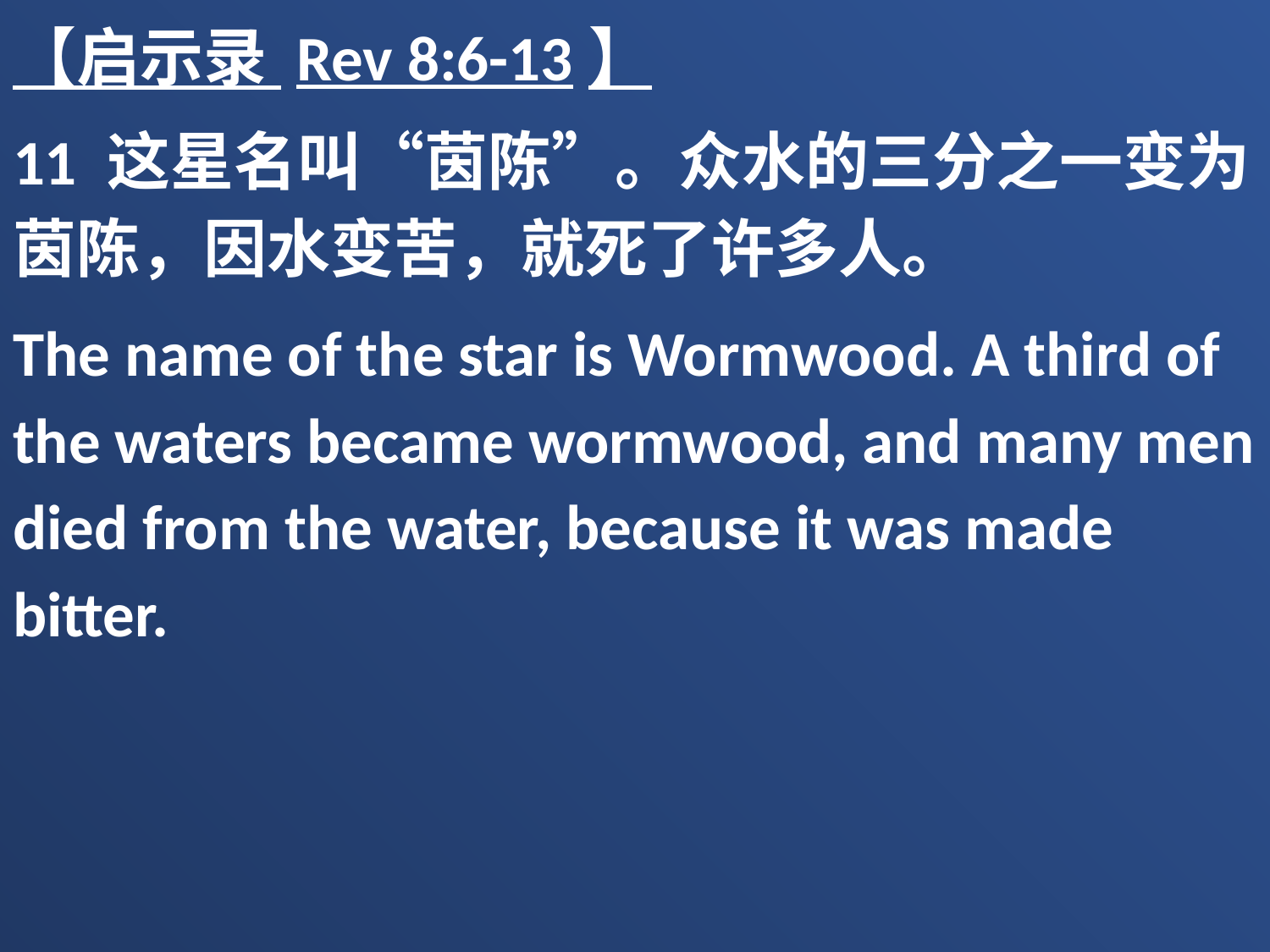

【启示录 Rev 8:6-13】
11 这星名叫“茵陈”。众水的三分之一变为茵陈，因水变苦，就死了许多人。
The name of the star is Wormwood. A third of the waters became wormwood, and many men died from the water, because it was made bitter.